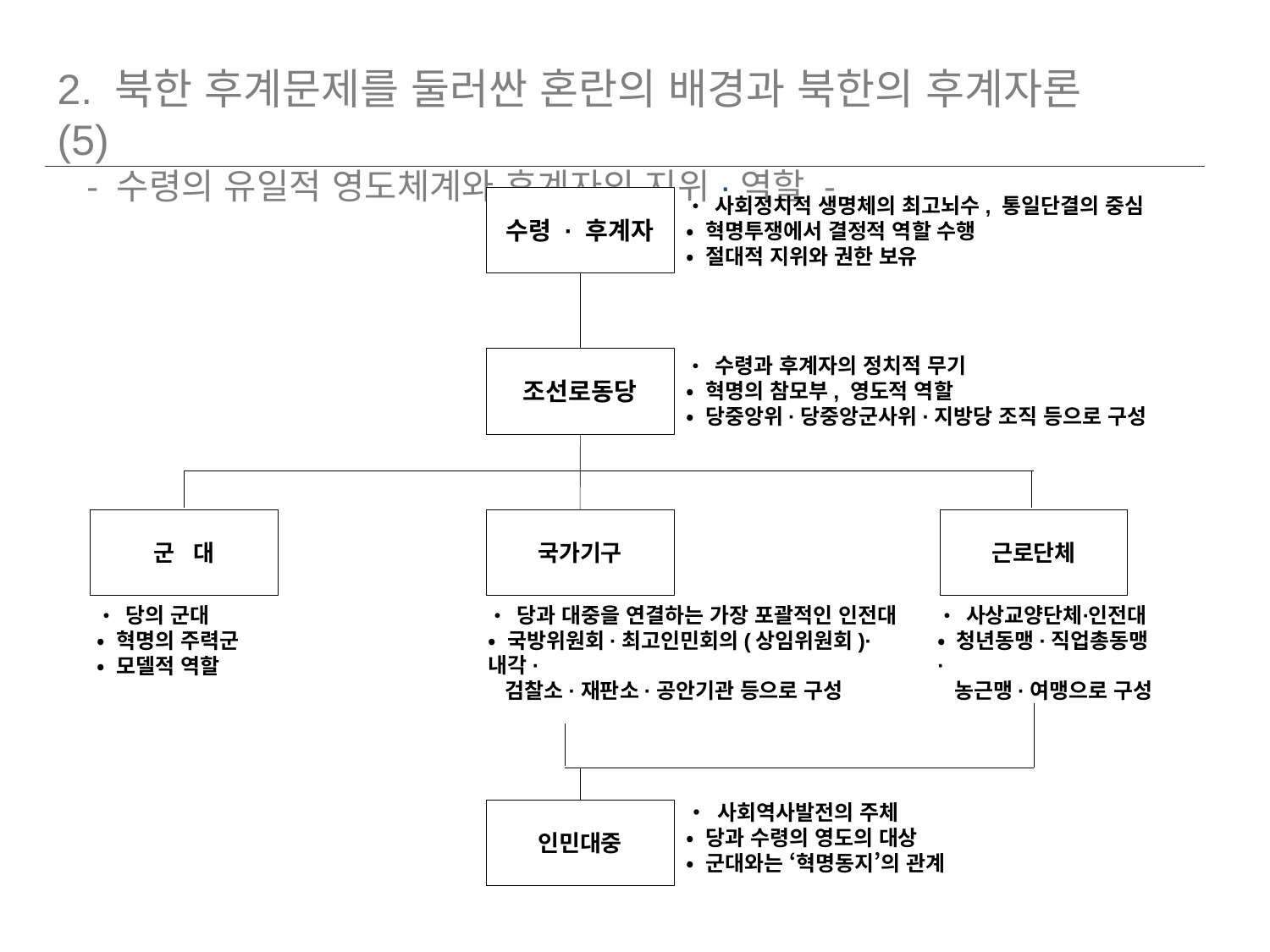

2. 북한 후계문제를 둘러싼 혼란의 배경과 북한의 후계자론 (5)
   - 수령의 유일적 영도체계와 후계자의 지위 ∙ 역할 -
• 사회정치적 생명체의 최고뇌수, 통일단결의 중심
• 혁명투쟁에서 결정적 역할 수행
• 절대적 지위와 권한 보유
수령 · 후계자
• 수령과 후계자의 정치적 무기
• 혁명의 참모부, 영도적 역할
• 당중앙위·당중앙군사위·지방당 조직 등으로 구성
조선로동당
군   대
국가기구
근로단체
• 당의 군대
• 혁명의 주력군
• 모델적 역할
• 당과 대중을 연결하는 가장 포괄적인 인전대
• 국방위원회·최고인민회의(상임위원회)·내각·
  검찰소·재판소·공안기관 등으로 구성
• 사상교양단체∙인전대
• 청년동맹·직업총동맹·
  농근맹·여맹으로 구성
• 사회역사발전의 주체
• 당과 수령의 영도의 대상
• 군대와는 ‘혁명동지’의 관계
인민대중